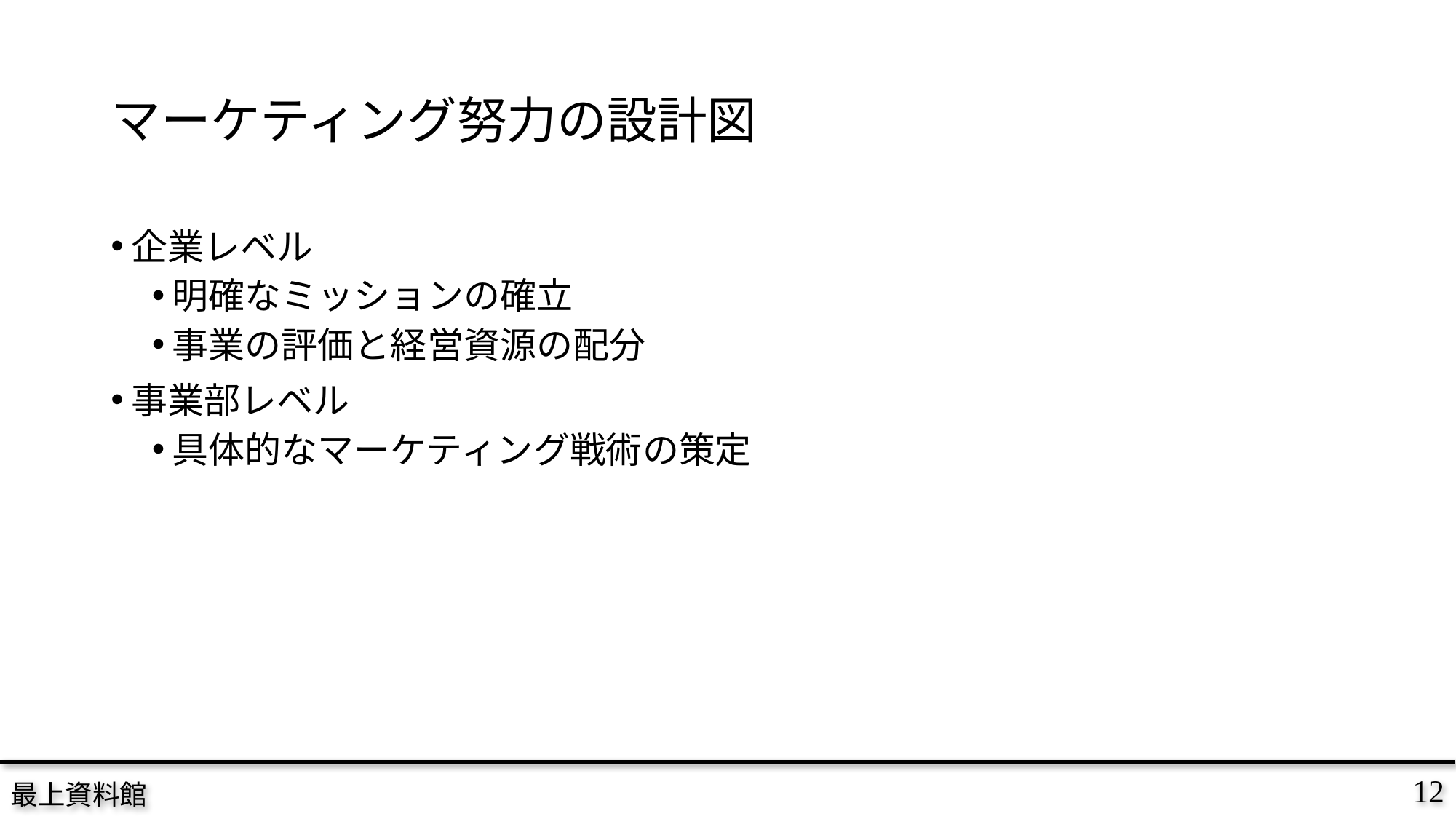

# マーケティング努力の設計図
企業レベル
明確なミッションの確立
事業の評価と経営資源の配分
事業部レベル
具体的なマーケティング戦術の策定